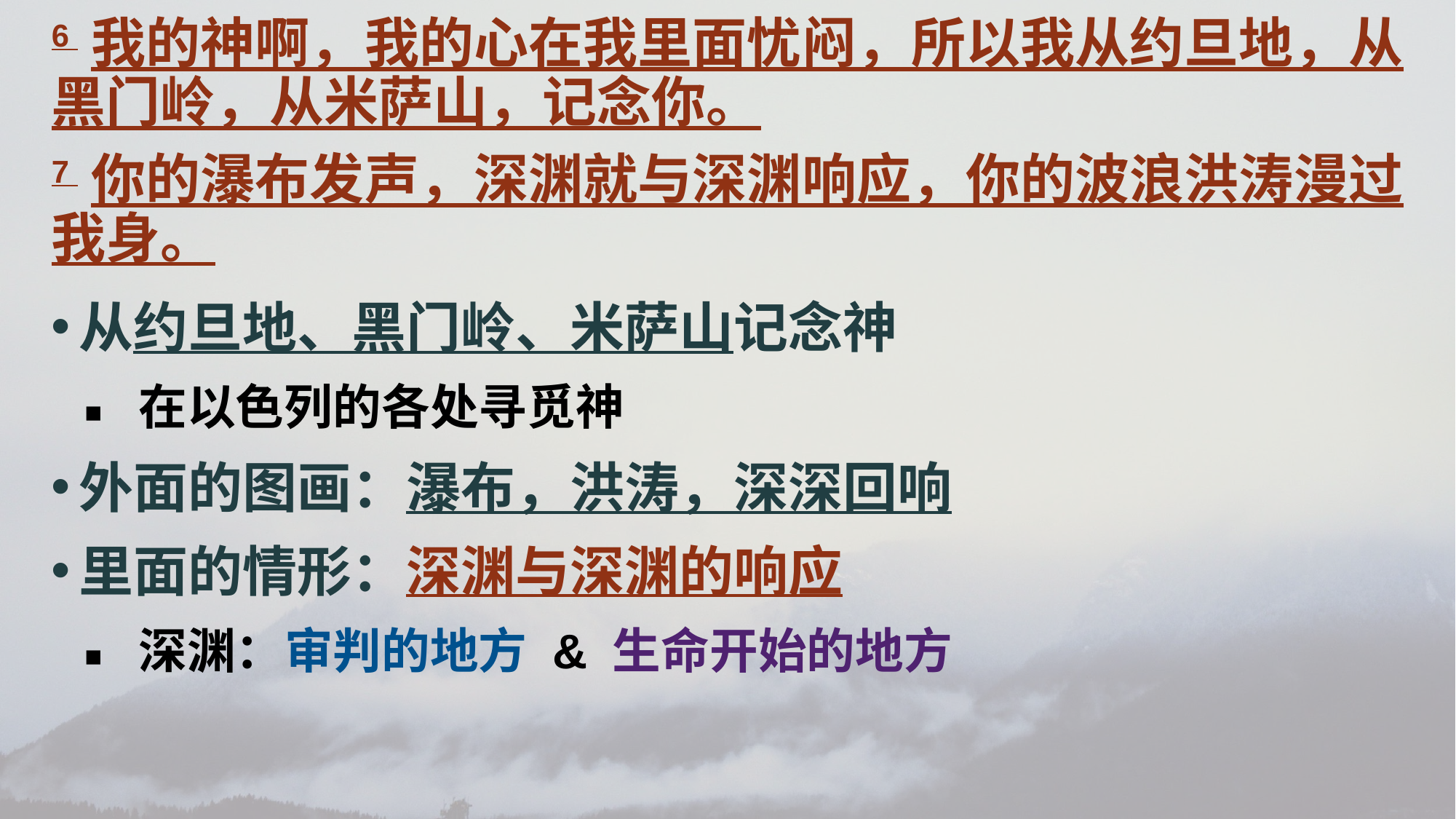

6 我的神啊，我的心在我里面忧闷，所以我从约旦地，从黑门岭，从米萨山，记念你。
7 你的瀑布发声，深渊就与深渊响应，你的波浪洪涛漫过我身。

从约旦地、黑门岭、米萨山记念神
在以色列的各处寻觅神
外面的图画：瀑布，洪涛，深深回响
里面的情形：深渊与深渊的响应
深渊：审判的地方 & 生命开始的地方